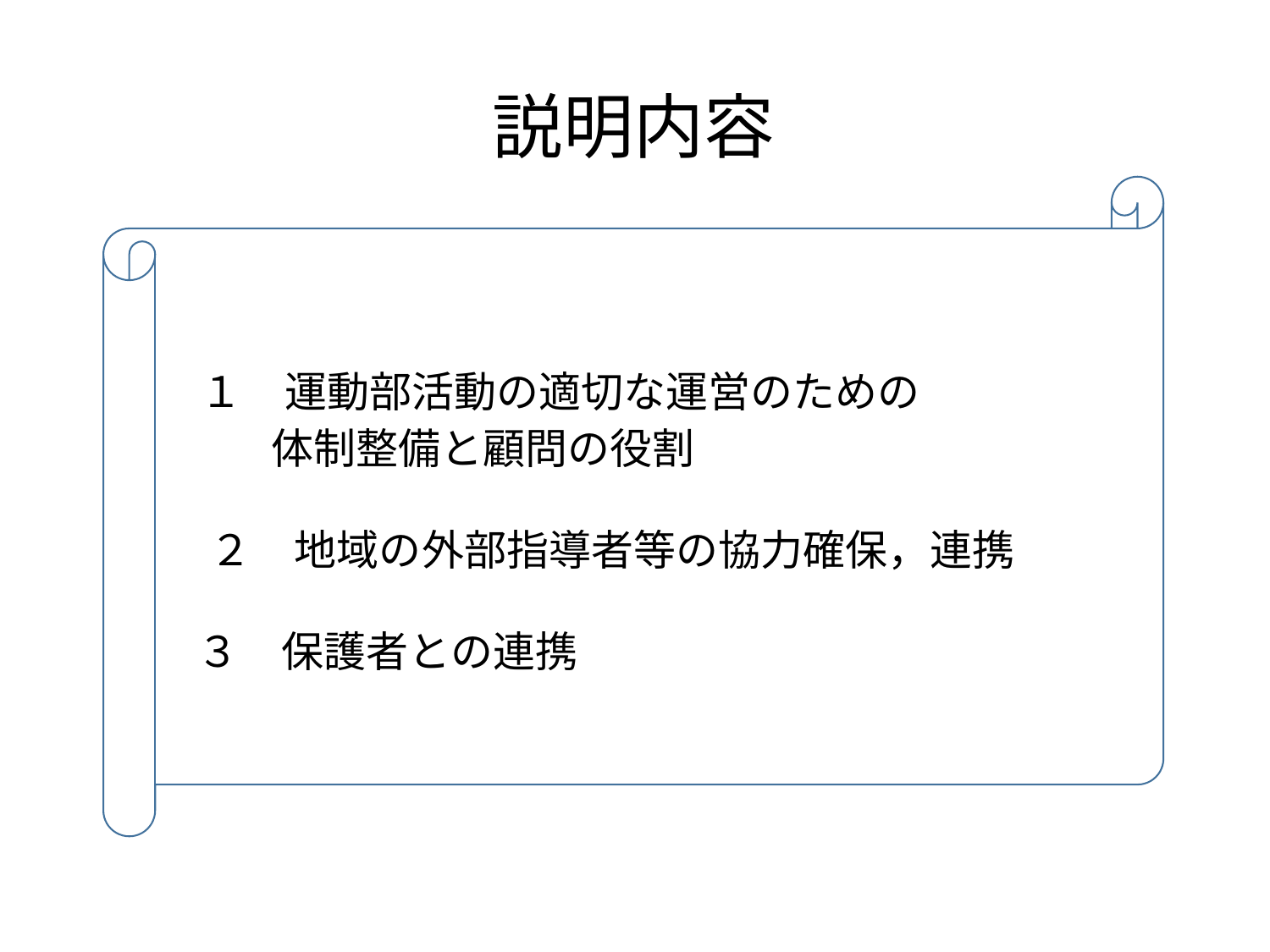

説明内容
 １　運動部活動の適切な運営のための
　　  体制整備と顧問の役割

　２　地域の外部指導者等の協力確保，連携

  ３　保護者との連携